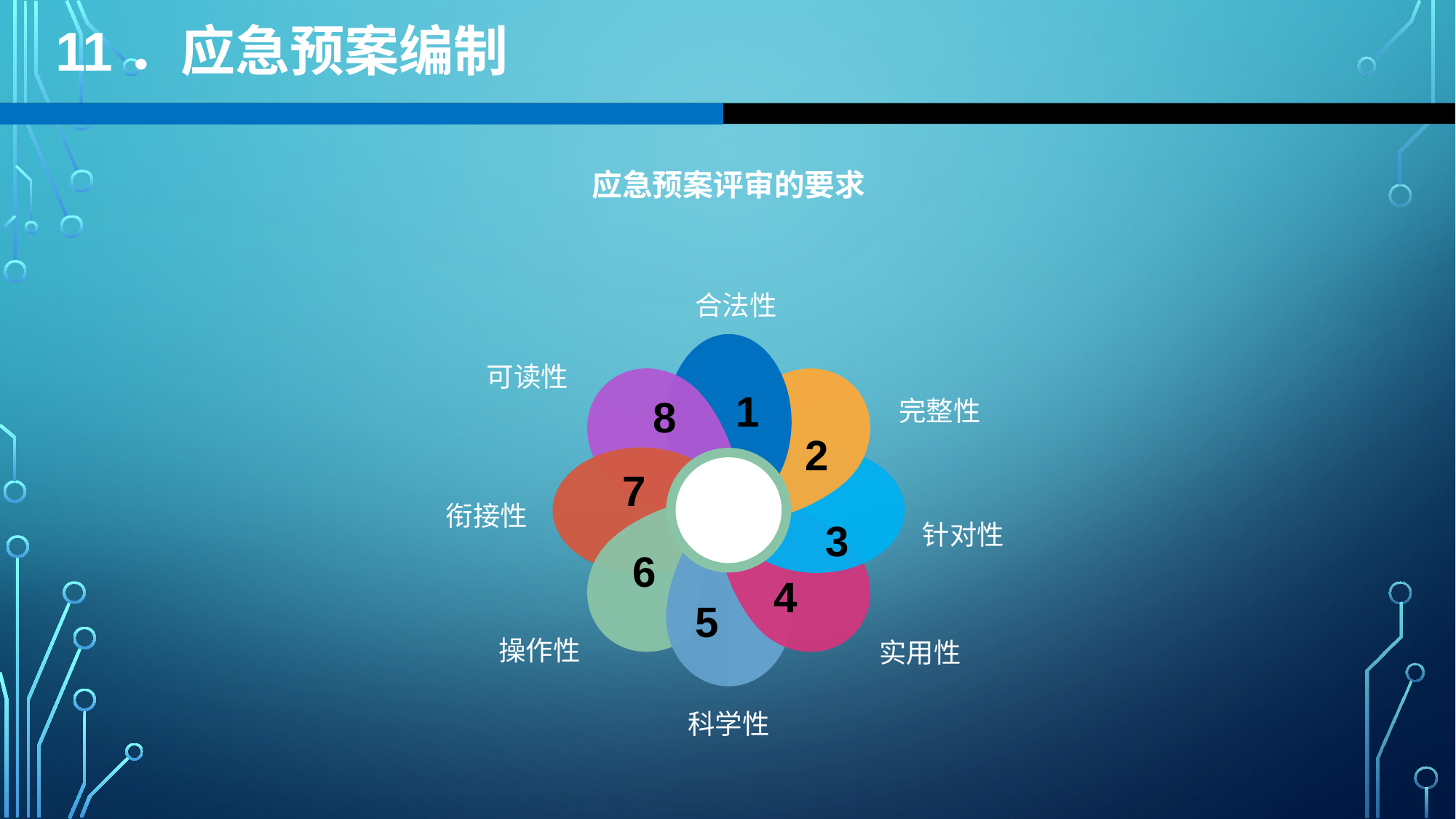

11．应急预案编制

# 应急预案评审的要求
合法性

1

8

2

7

3

4

6

5

可读性
完整性
衔接性
针对性
操作性
实用性
科学性